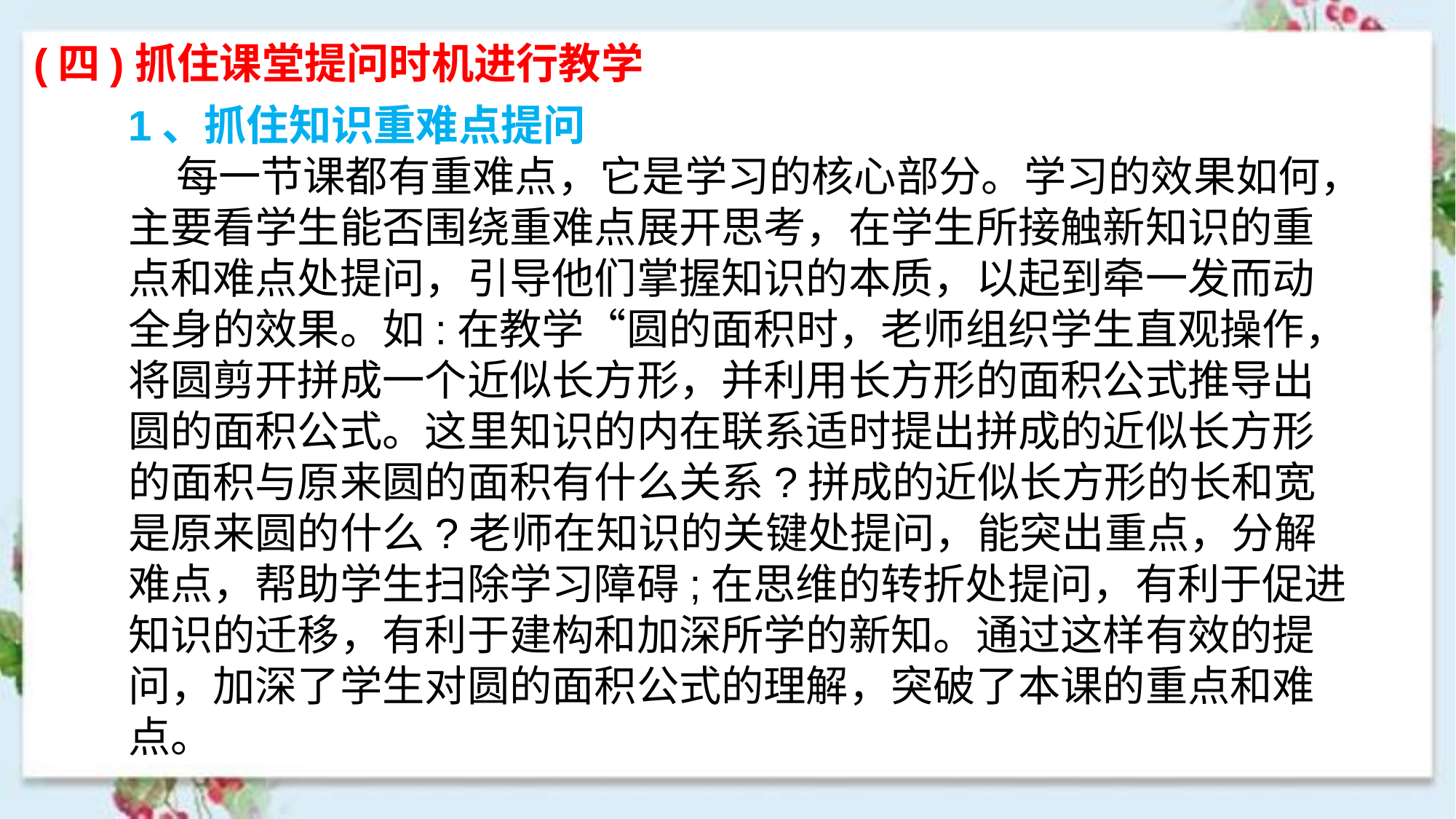

(四)抓住课堂提问时机进行教学
1、抓住知识重难点提问
    每一节课都有重难点，它是学习的核心部分。学习的效果如何，主要看学生能否围绕重难点展开思考，在学生所接触新知识的重点和难点处提问，引导他们掌握知识的本质，以起到牵一发而动全身的效果。如:在教学“圆的面积时，老师组织学生直观操作，将圆剪开拼成一个近似长方形，并利用长方形的面积公式推导出圆的面积公式。这里知识的内在联系适时提出拼成的近似长方形的面积与原来圆的面积有什么关系?拼成的近似长方形的长和宽是原来圆的什么?老师在知识的关键处提问，能突出重点，分解难点，帮助学生扫除学习障碍;在思维的转折处提问，有利于促进知识的迁移，有利于建构和加深所学的新知。通过这样有效的提问，加深了学生对圆的面积公式的理解，突破了本课的重点和难点。